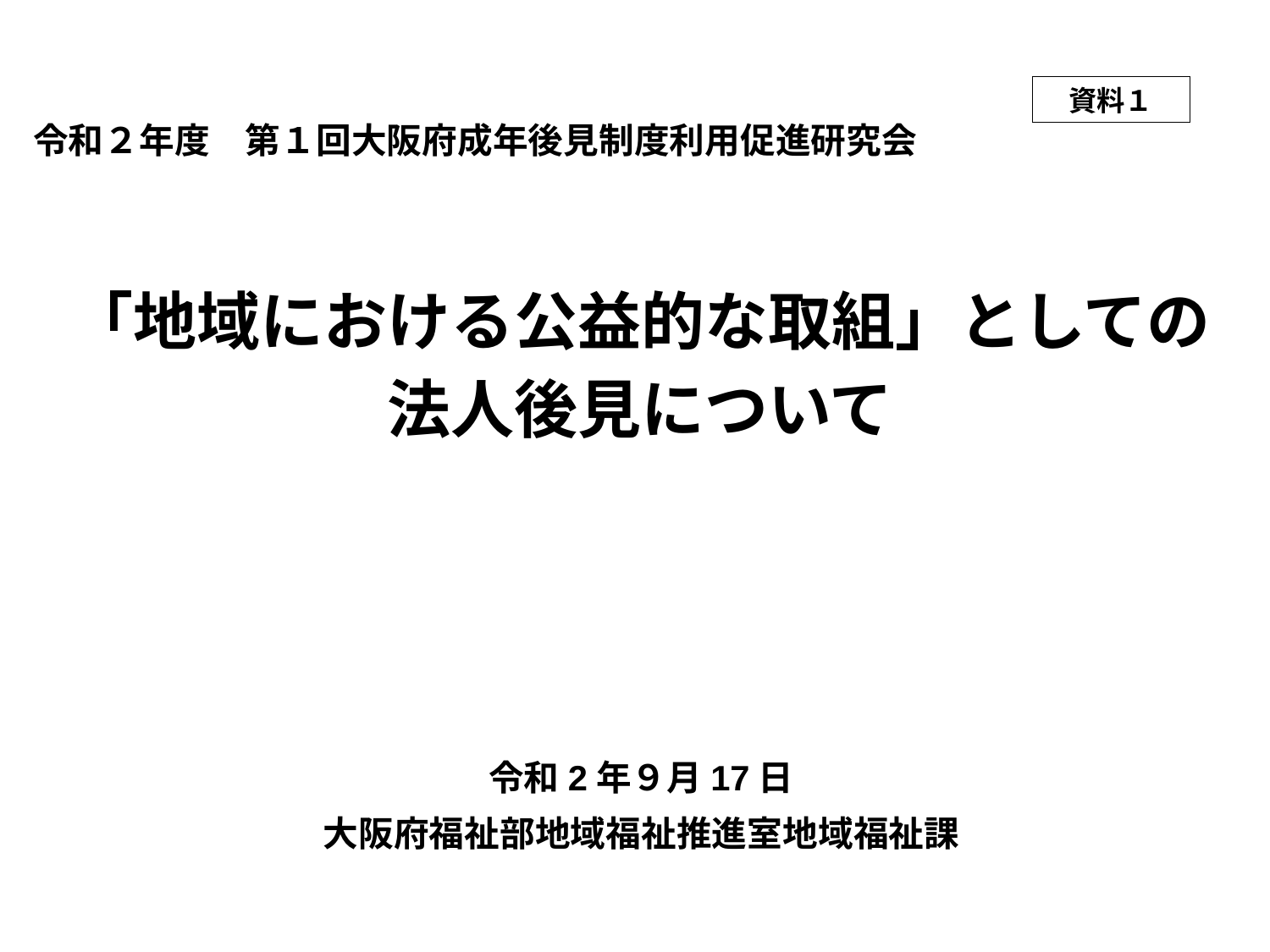

資料１
令和２年度　第１回大阪府成年後見制度利用促進研究会
# 「地域における公益的な取組」としての 法人後見について
令和2年９月17日
大阪府福祉部地域福祉推進室地域福祉課